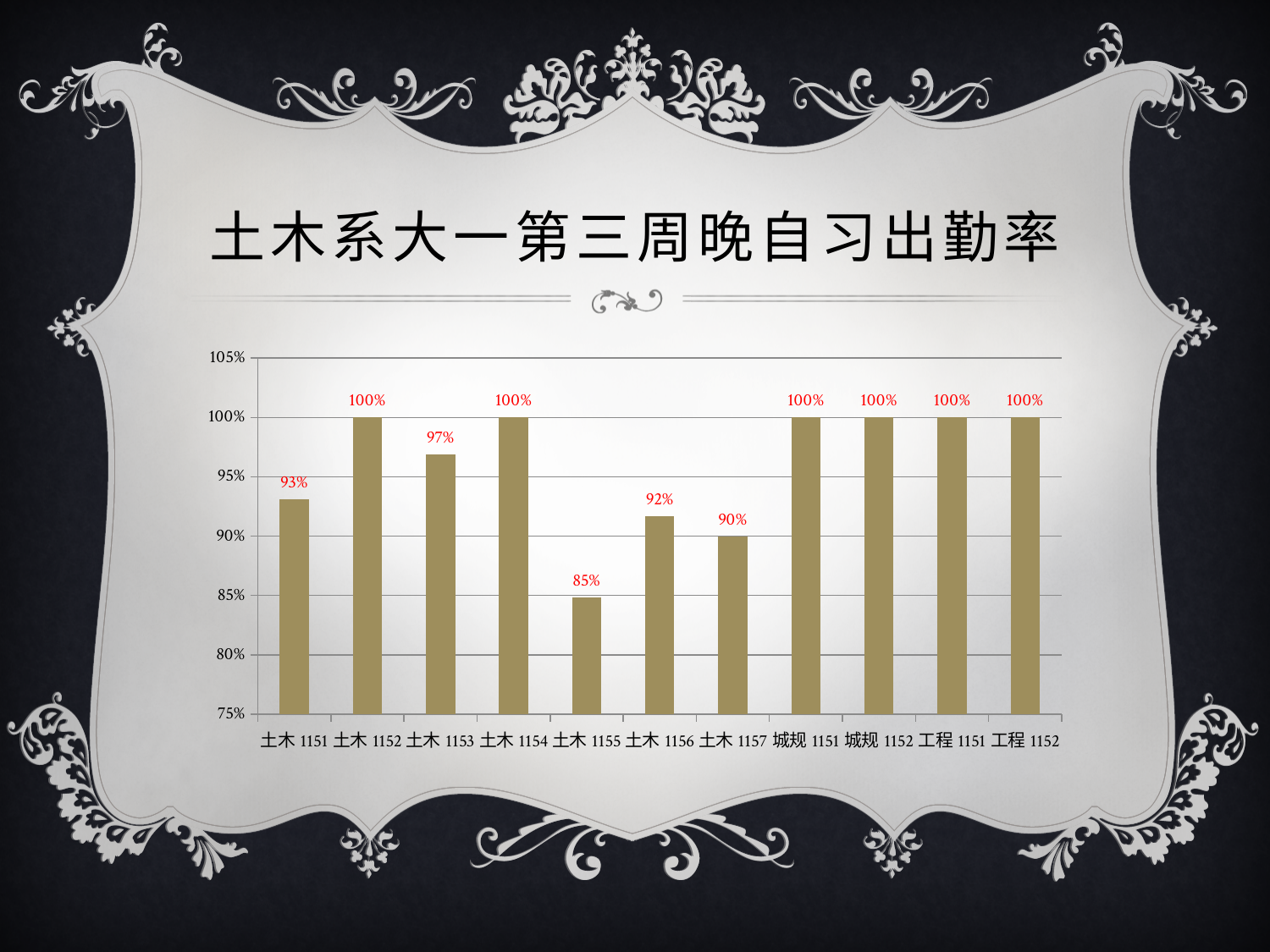

# 土木系大一第三周晚自习出勤率

### Chart

| Category |  |
|---|---|
| 土木1151 | 0.9310344827586207 |
| 土木1152 | 1.0 |
| 土木1153 | 0.96875 |
| 土木1154 | 1.0 |
| 土木1155 | 0.8484848484848485 |
| 土木1156 | 0.9166666666666666 |
| 土木1157 | 0.9 |
| 城规1151 | 1.0 |
| 城规1152 | 1.0 |
| 工程1151 | 1.0 |
| 工程1152 | 1.0 |